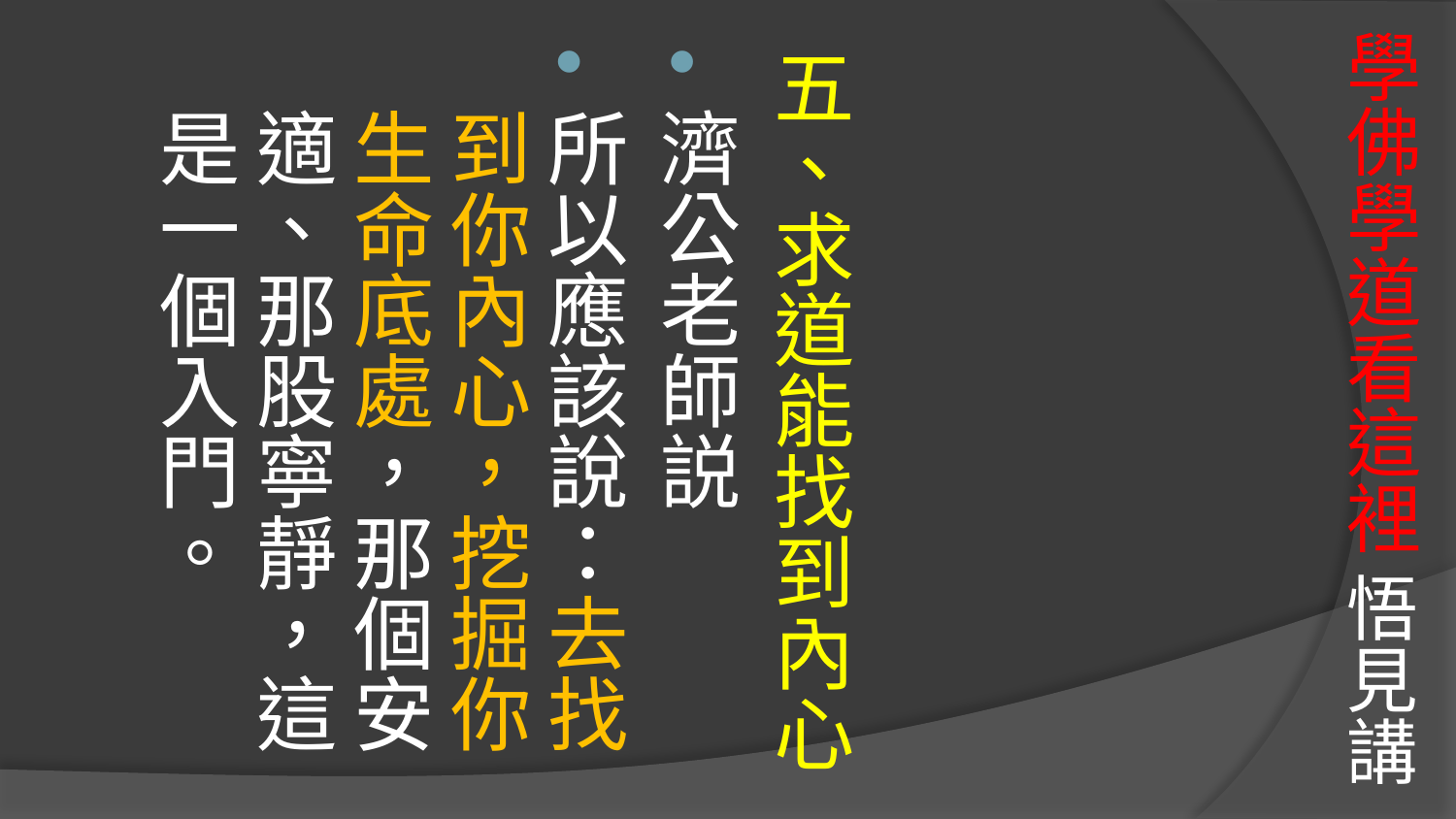

# 學佛學道看這裡 悟見講
五、求道能找到內心
濟公老師説
所以應該說：去找到你內心，挖掘你生命底處，那個安適、那股寧靜，這是一個入門。